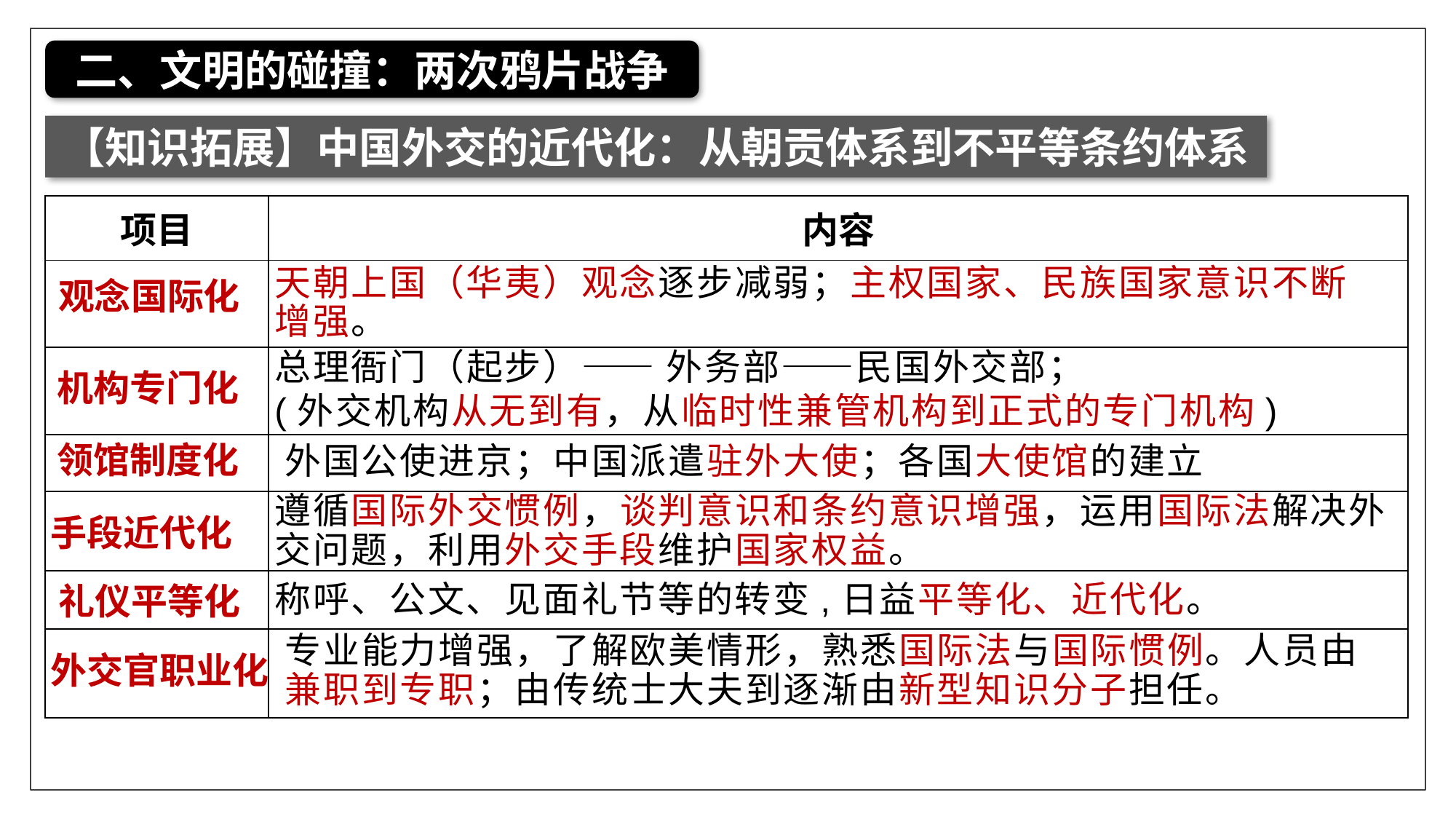

二、文明的碰撞：两次鸦片战争
【知识拓展】中国外交的近代化：从朝贡体系到不平等条约体系
| 项目 | 内容 |
| --- | --- |
|  |  |
|  |  |
|  |  |
|  |  |
|  |  |
|  |  |
天朝上国（华夷）观念逐步减弱；主权国家、民族国家意识不断增强。
观念国际化
总理衙门（起步）—— 外务部——民国外交部；
(外交机构从无到有，从临时性兼管机构到正式的专门机构)
机构专门化
领馆制度化
外国公使进京；中国派遣驻外大使；各国大使馆的建立
遵循国际外交惯例，谈判意识和条约意识增强，运用国际法解决外交问题，利用外交手段维护国家权益。
手段近代化
礼仪平等化
称呼、公文、见面礼节等的转变,日益平等化、近代化。
专业能力增强，了解欧美情形，熟悉国际法与国际惯例。人员由兼职到专职；由传统士大夫到逐渐由新型知识分子担任。
外交官职业化